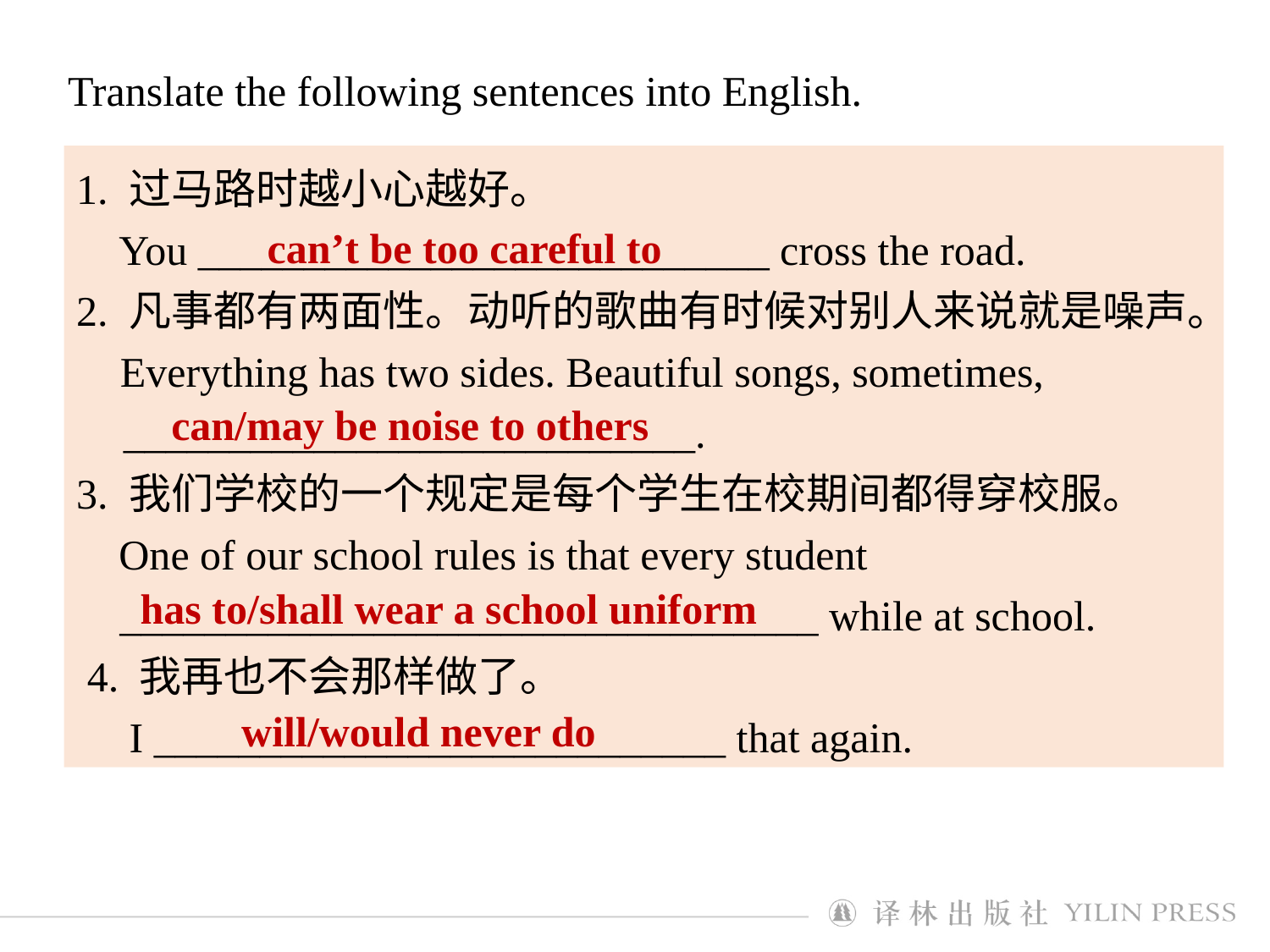

Translate the following sentences into English.
1. 过马路时越小心越好。
    You ___________________________ cross the road.
2. 凡事都有两面性。动听的歌曲有时候对别人来说就是噪声。
    Everything has two sides. Beautiful songs, sometimes, ___________________________.
3. 我们学校的一个规定是每个学生在校期间都得穿校服。
    One of our school rules is that every student _________________________________ while at school.
 4. 我再也不会那样做了。
     I ___________________________ that again.
can’t be too careful to
can/may be noise to others
 has to/shall wear a school uniform
will/would never do